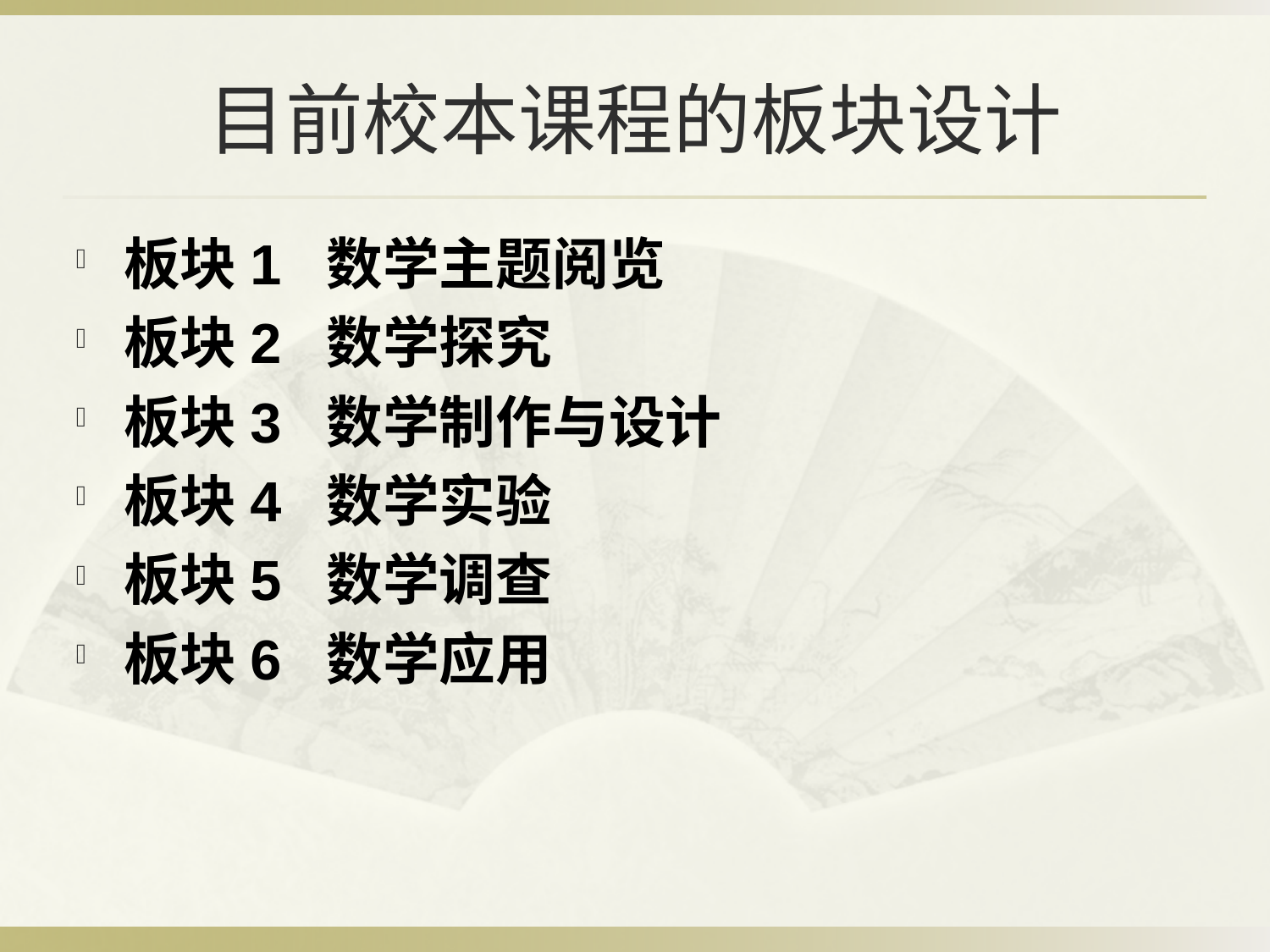

# 目前校本课程的板块设计
板块1  数学主题阅览
板块2  数学探究
板块3  数学制作与设计
板块4  数学实验
板块5  数学调查
板块6  数学应用